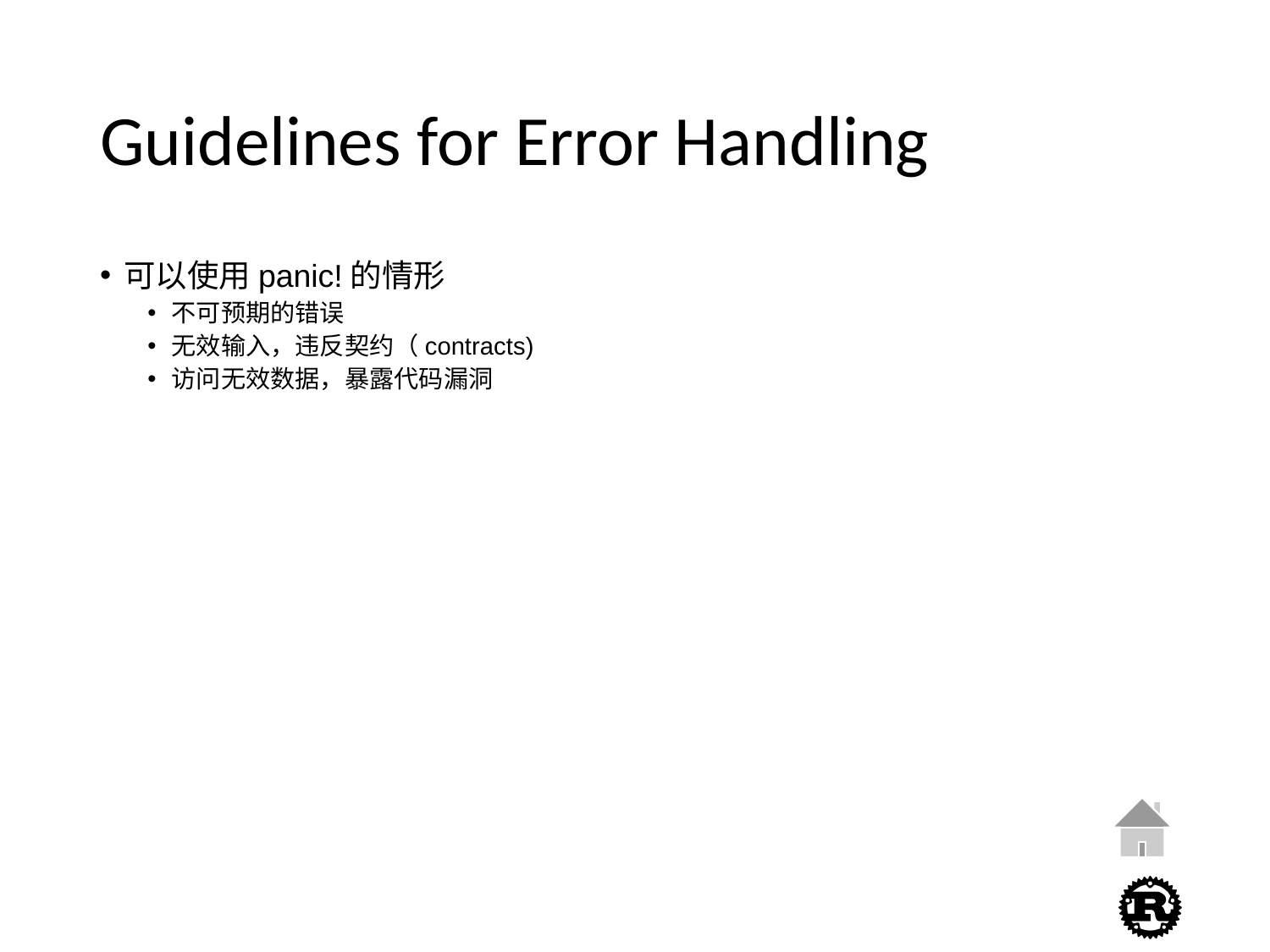

# Guidelines for Error Handling
可以使用panic!的情形
不可预期的错误
无效输入，违反契约（contracts)
访问无效数据，暴露代码漏洞